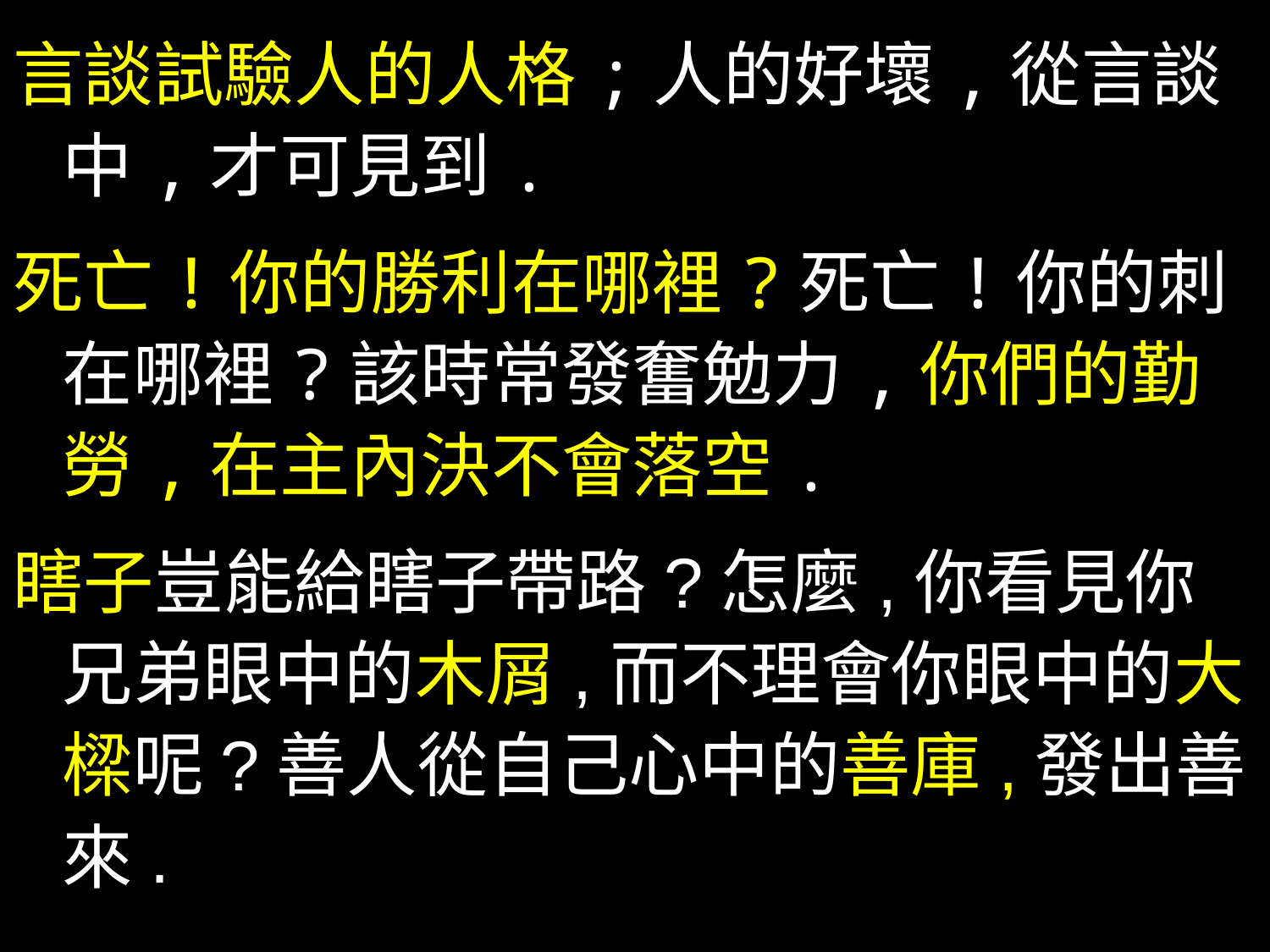

言談試驗人的人格;人的好壞,從言談中,才可見到.
死亡!你的勝利在哪裡?死亡!你的刺在哪裡?該時常發奮勉力,你們的勤勞,在主內決不會落空.
瞎子豈能給瞎子帶路?怎麼,你看見你兄弟眼中的木屑,而不理會你眼中的大樑呢?善人從自己心中的善庫,發出善來.